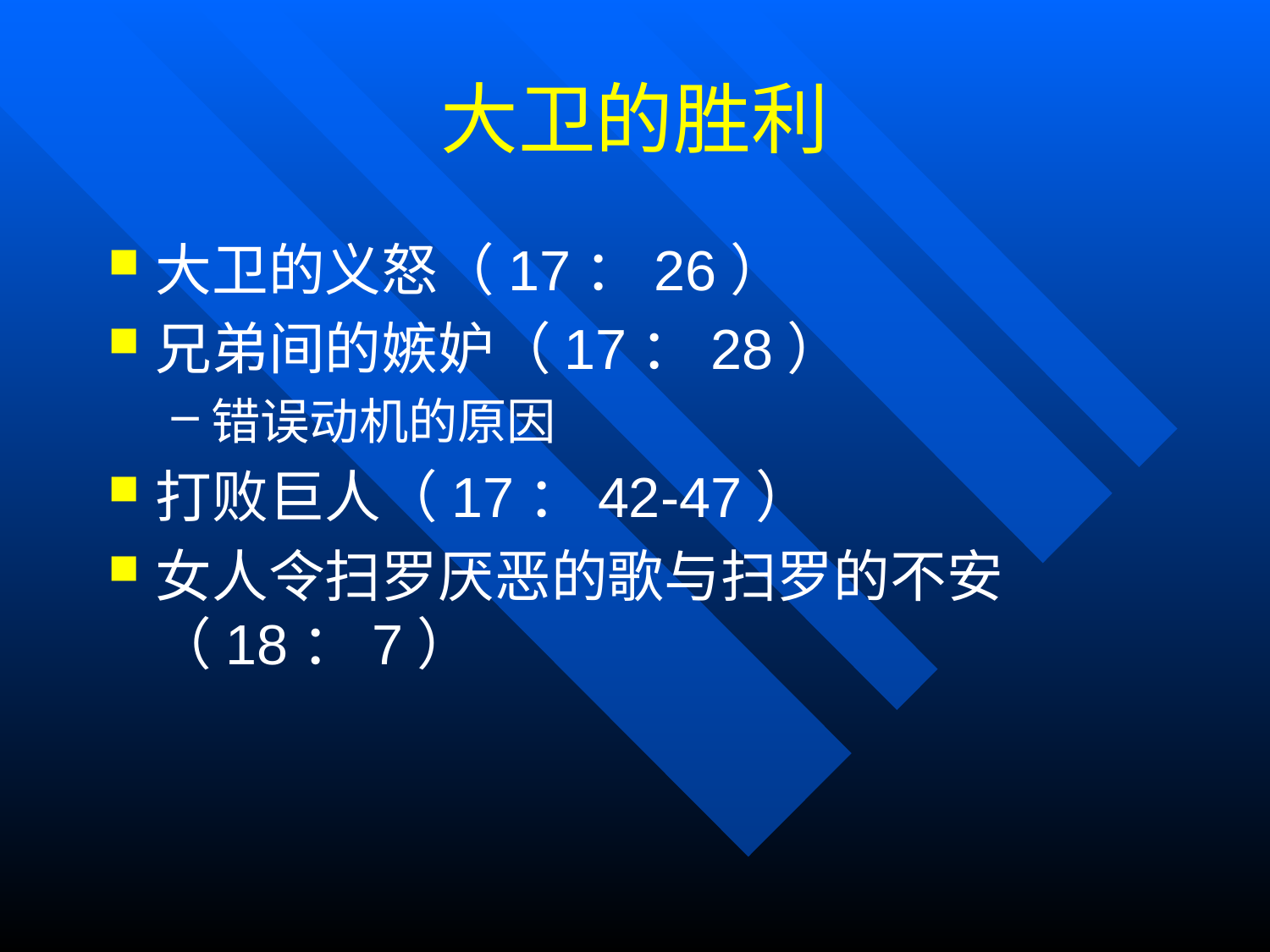

# 大卫的胜利
大卫的义怒（17：26）
兄弟间的嫉妒（17：28）
错误动机的原因
打败巨人（17：42-47）
女人令扫罗厌恶的歌与扫罗的不安（18：7）